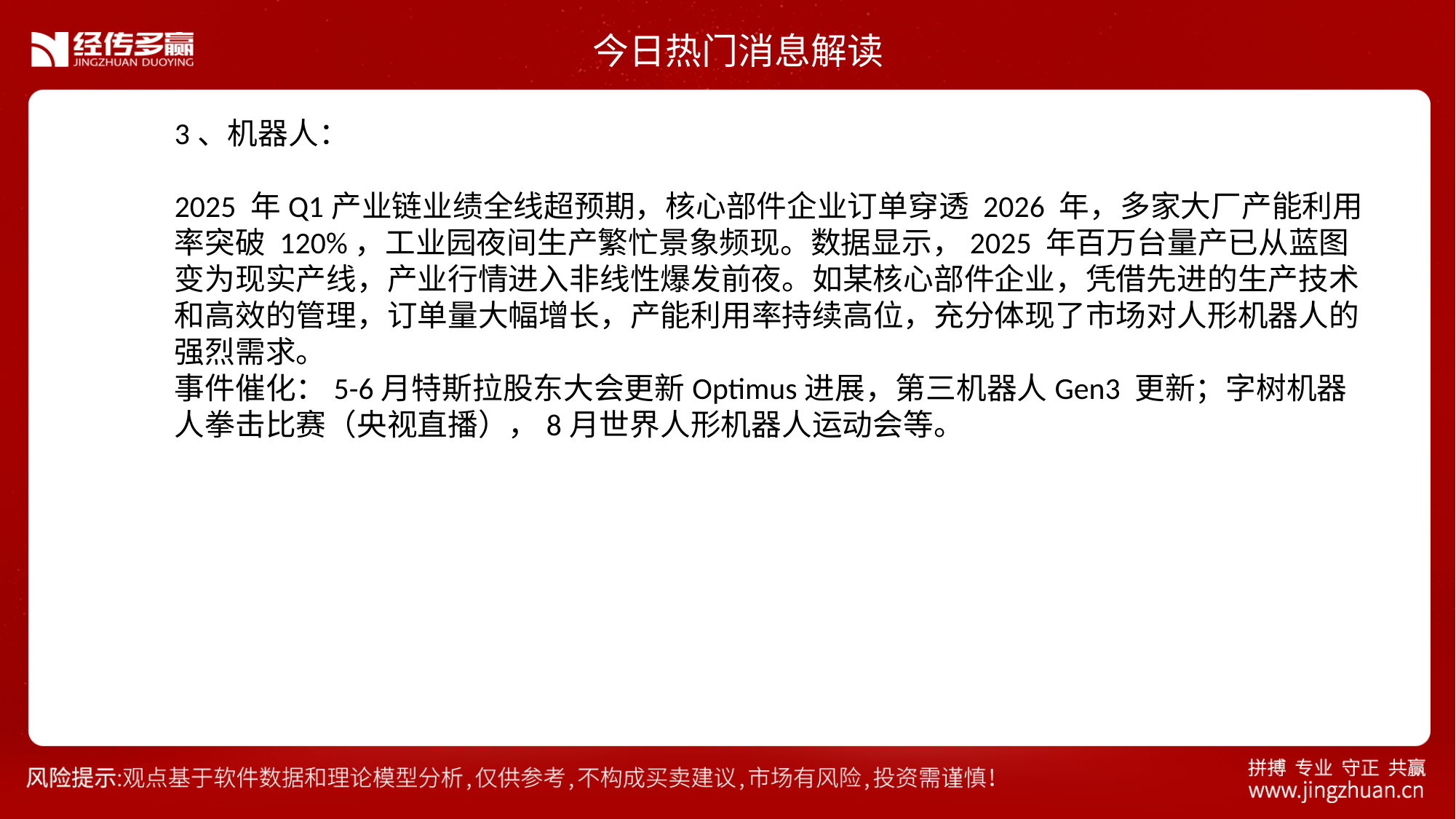

今日热门消息解读
3、机器人：

2025 年Q1产业链业绩全线超预期，核心部件企业订单穿透 2026 年，多家大厂产能利用率突破 120%，工业园夜间生产繁忙景象频现。数据显示，2025 年百万台量产已从蓝图变为现实产线，产业行情进入非线性爆发前夜。如某核心部件企业，凭借先进的生产技术和高效的管理，订单量大幅增长，产能利用率持续高位，充分体现了市场对人形机器人的强烈需求。
事件催化：5-6月特斯拉股东大会更新Optimus进展，第三机器人Gen3 更新；字树机器人拳击比赛（央视直播），8月世界人形机器人运动会等。